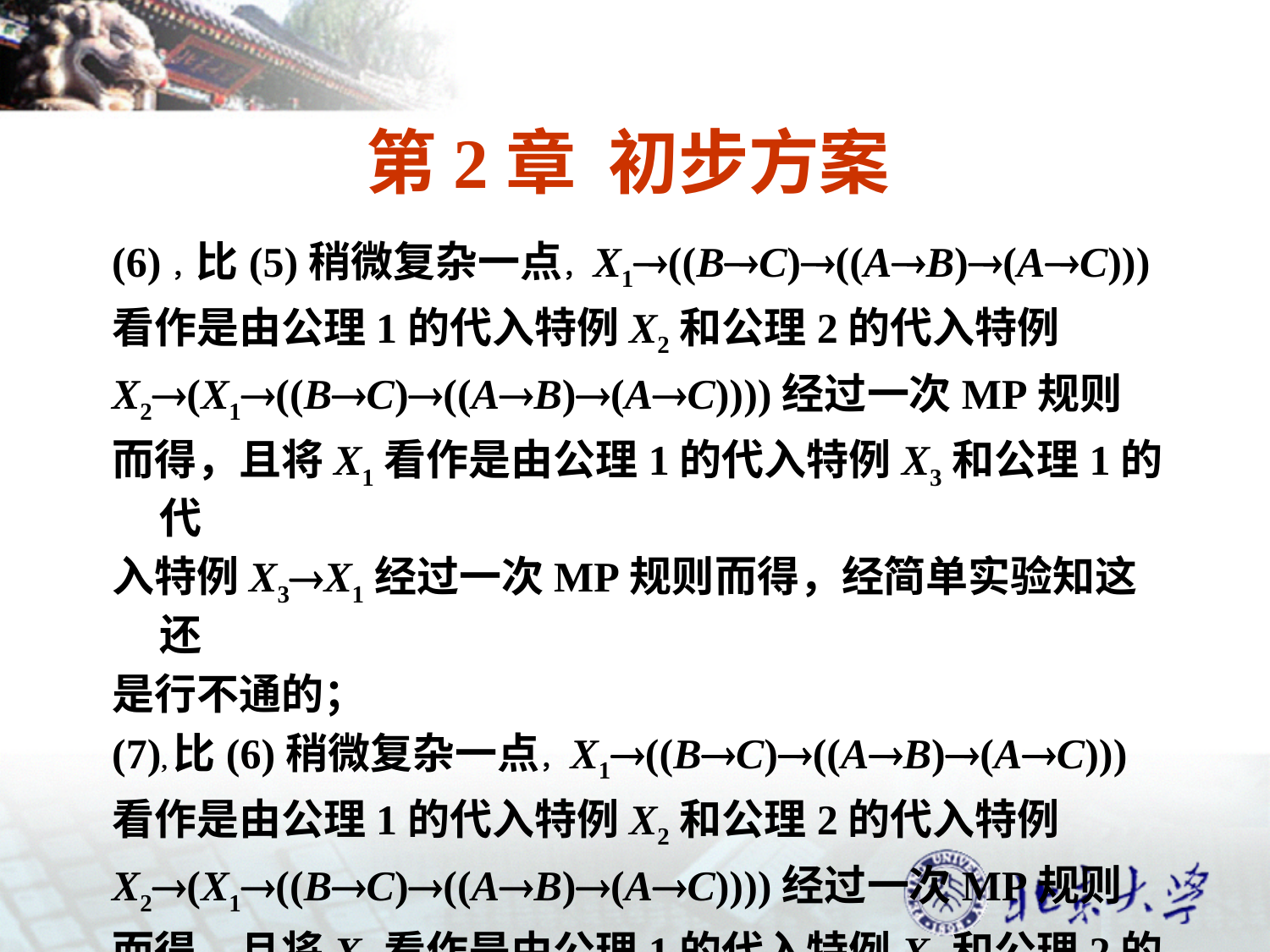

# 第2章  初步方案
(6)，比(5)稍微复杂一点，X1→((B→C)→((A→B)→(A→C)))
看作是由公理1的代入特例X2和公理2的代入特例
X2→(X1→((B→C)→((A→B)→(A→C))))经过一次MP规则
而得，且将X1看作是由公理1的代入特例X3和公理1的代
入特例X3→X1经过一次MP规则而得，经简单实验知这还
是行不通的；
(7),比(6)稍微复杂一点，X1→((B→C)→((A→B)→(A→C)))
看作是由公理1的代入特例X2和公理2的代入特例
X2→(X1→((B→C)→((A→B)→(A→C))))经过一次MP规则
而得，且将X1看作是由公理1的代入特例X3和公理2的